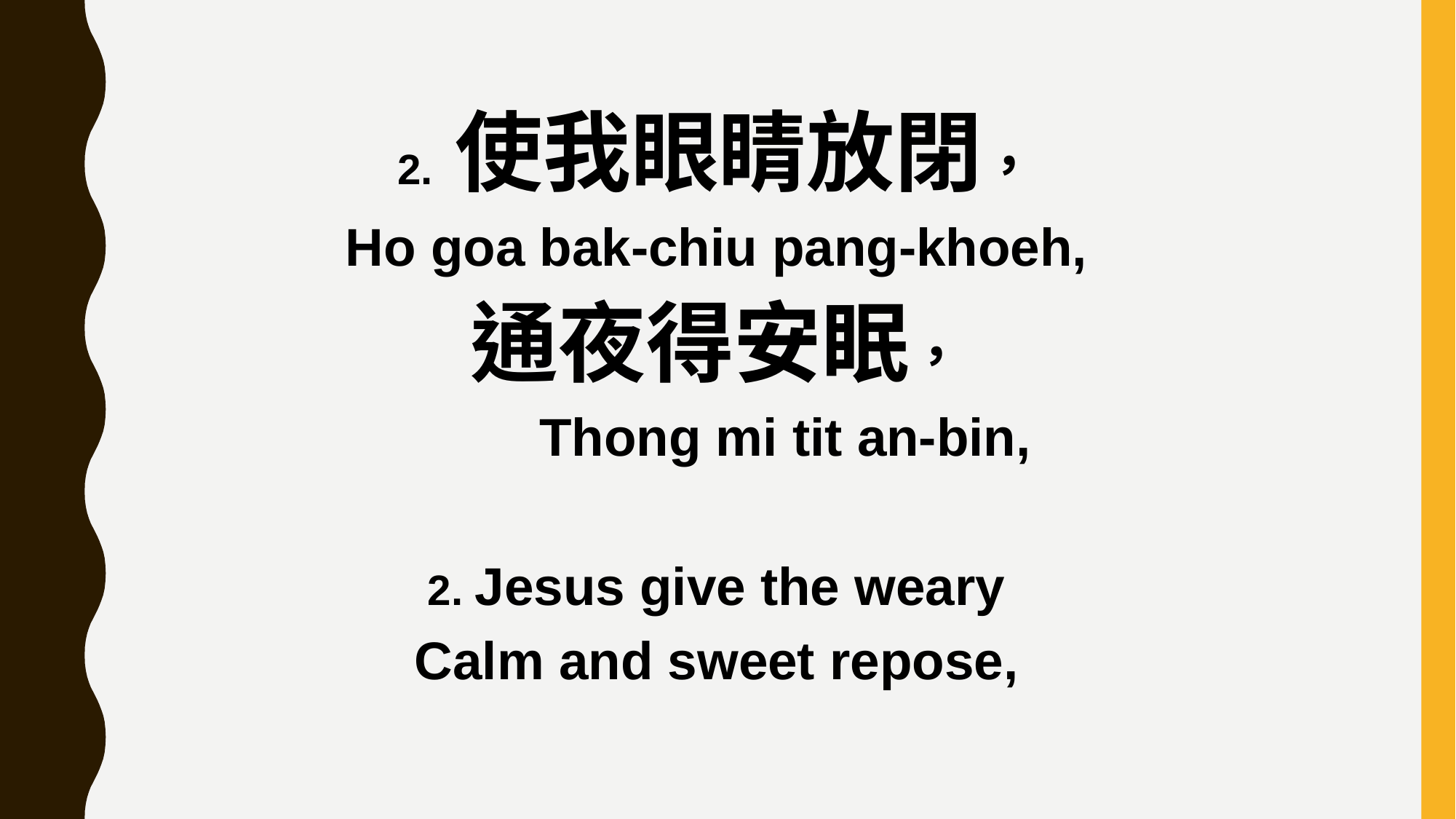

2. 使我眼睛放閉，
Ho goa bak-chiu pang-khoeh,
通夜得安眠，
                         Thong mi tit an-bin,

2. Jesus give the weary
Calm and sweet repose,